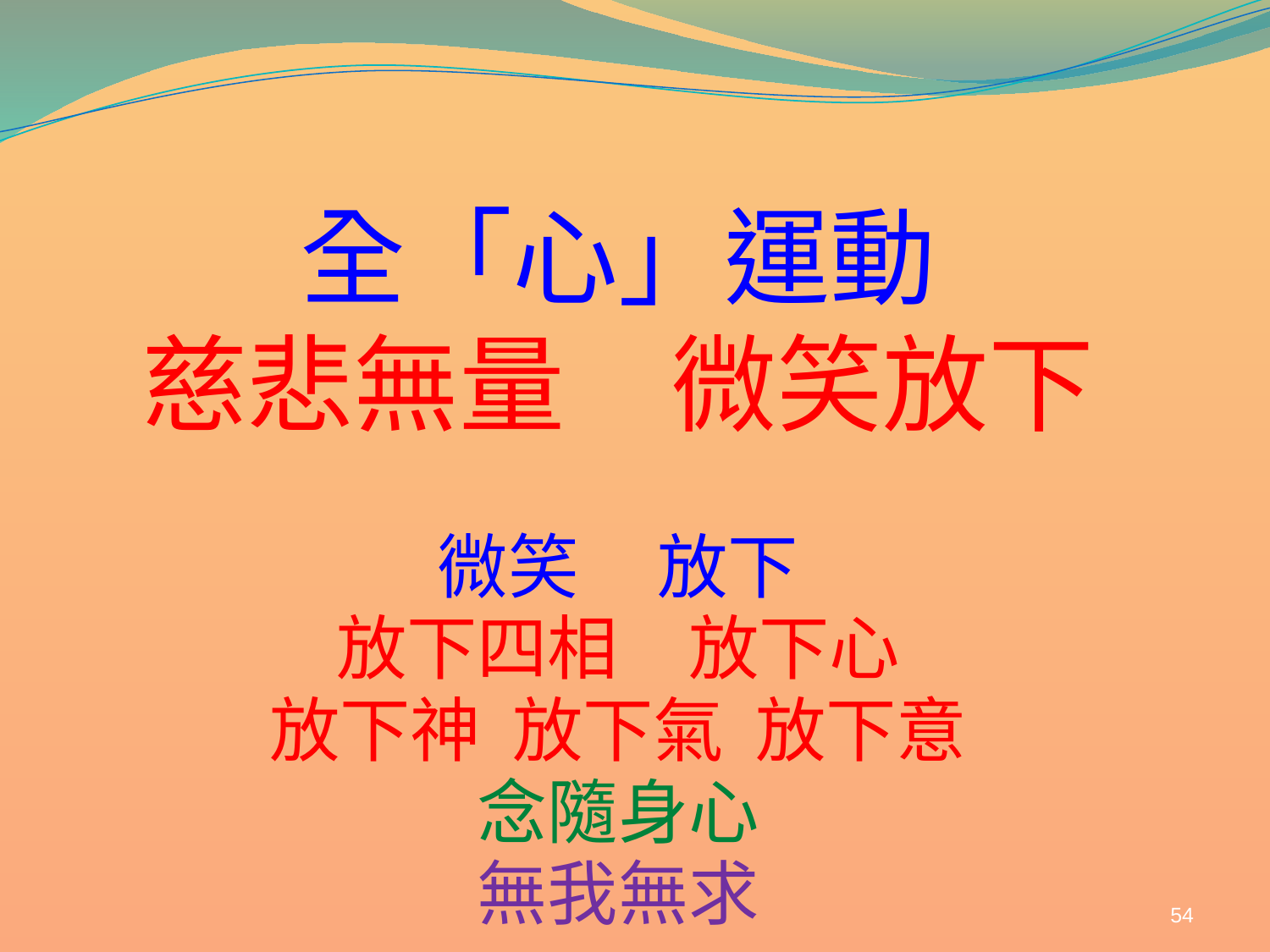

# 全「心」運動 慈悲無量　微笑放下

微笑     放下
放下四相　放下心
放下神  放下氣  放下意
念隨身心
無我無求

54